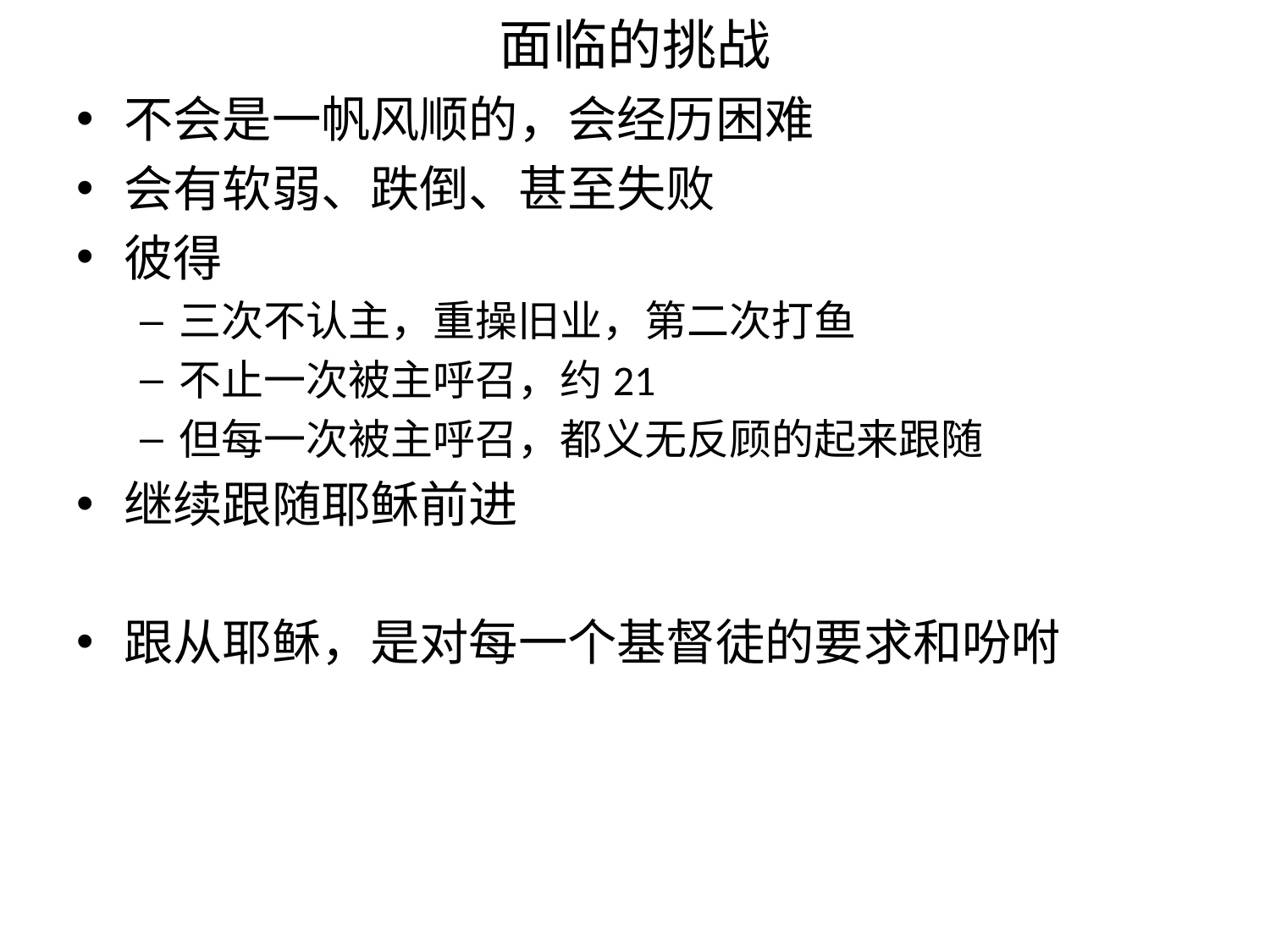

# 面临的挑战
不会是一帆风顺的，会经历困难
会有软弱、跌倒、甚至失败
彼得
三次不认主，重操旧业，第二次打鱼
不止一次被主呼召，约21
但每一次被主呼召，都义无反顾的起来跟随
继续跟随耶稣前进

跟从耶稣，是对每一个基督徒的要求和吩咐